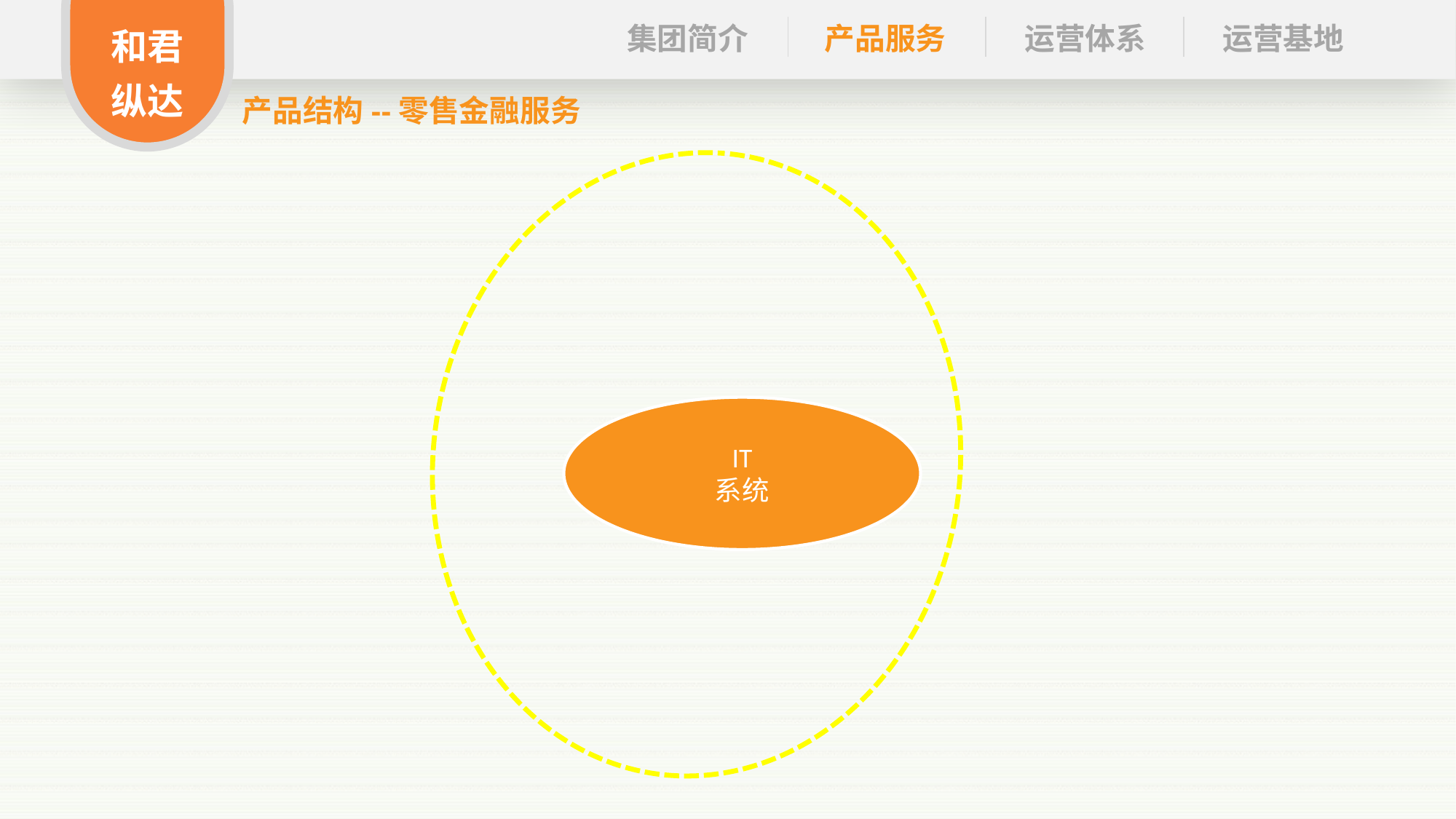

集团简介
产品服务
运营体系
运营基地
和君
纵达
产品结构--零售金融服务

IT
系统
产品